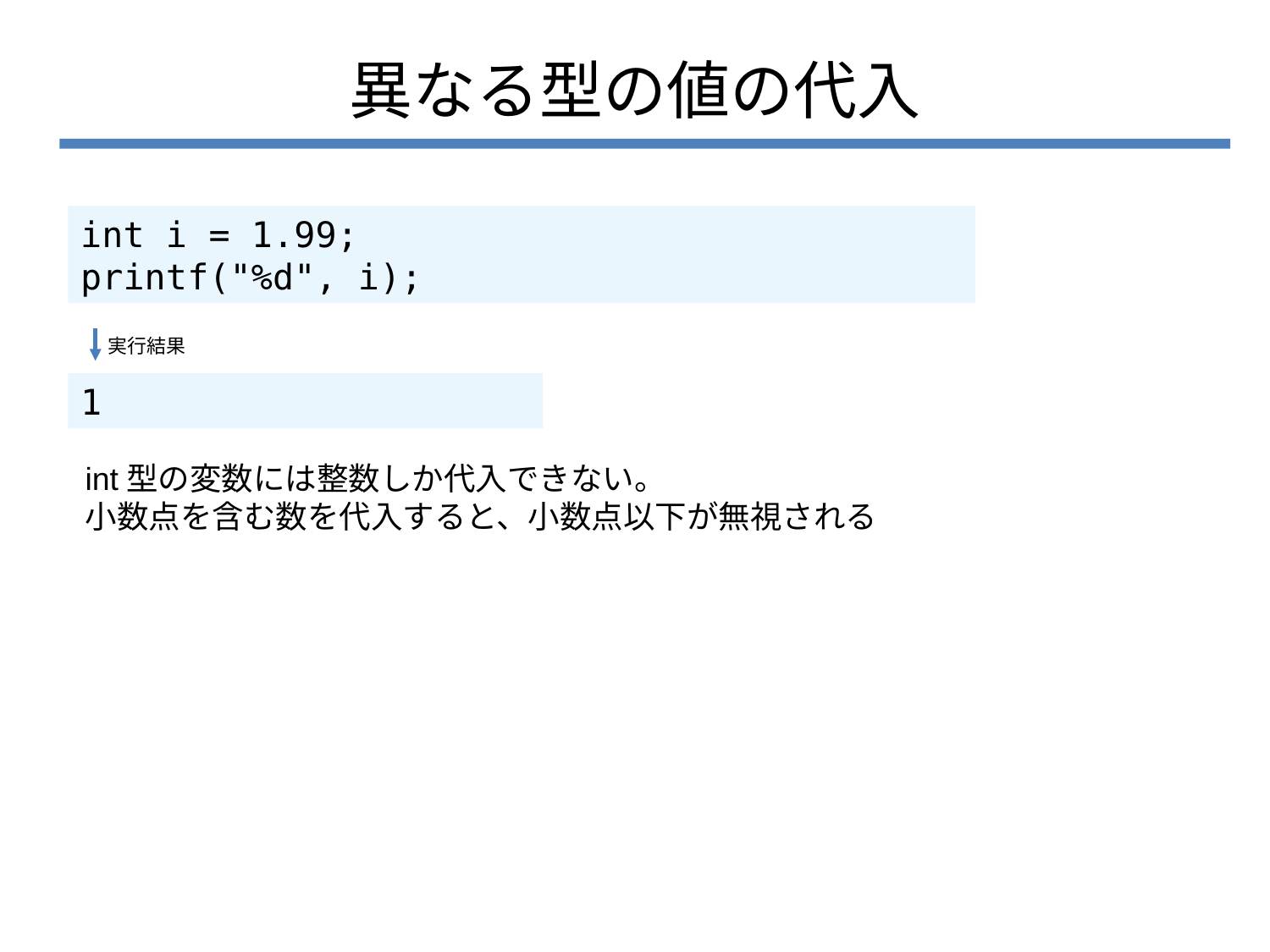

# 異なる型の値の代入
int i = 1.99;
printf("%d", i);
実行結果
1
int型の変数には整数しか代入できない。
小数点を含む数を代入すると、小数点以下が無視される